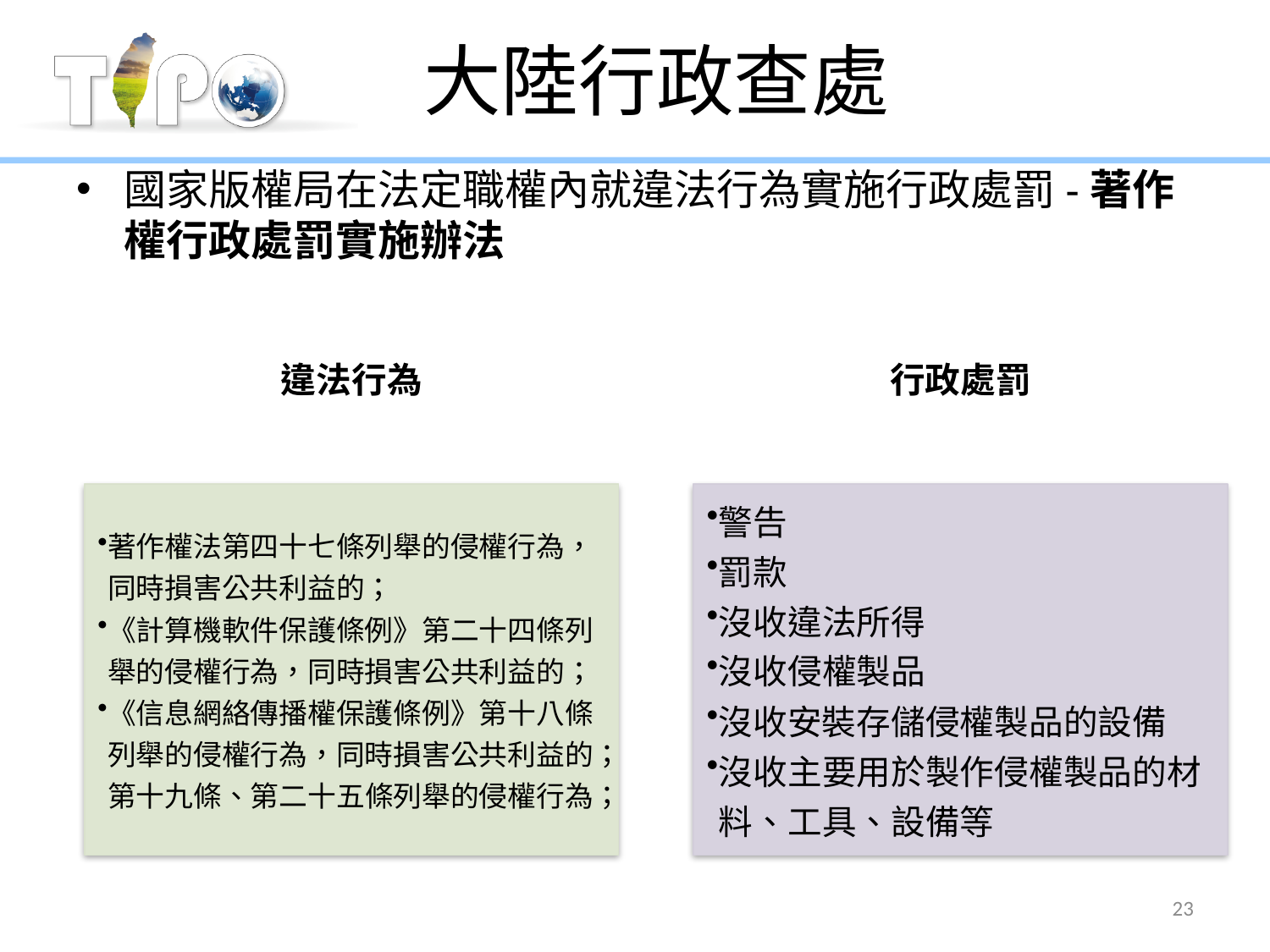

# 大陸行政查處
國家版權局在法定職權內就違法行為實施行政處罰-著作權行政處罰實施辦法
違法行為
著作權法第四十七條列舉的侵權行為，同時損害公共利益的；
《計算機軟件保護條例》第二十四條列舉的侵權行為，同時損害公共利益的；
《信息網絡傳播權保護條例》第十八條列舉的侵權行為，同時損害公共利益的；第十九條、第二十五條列舉的侵權行為；
行政處罰
警告
罰款
沒收違法所得
沒收侵權製品
沒收安裝存儲侵權製品的設備
沒收主要用於製作侵權製品的材料、工具、設備等
23